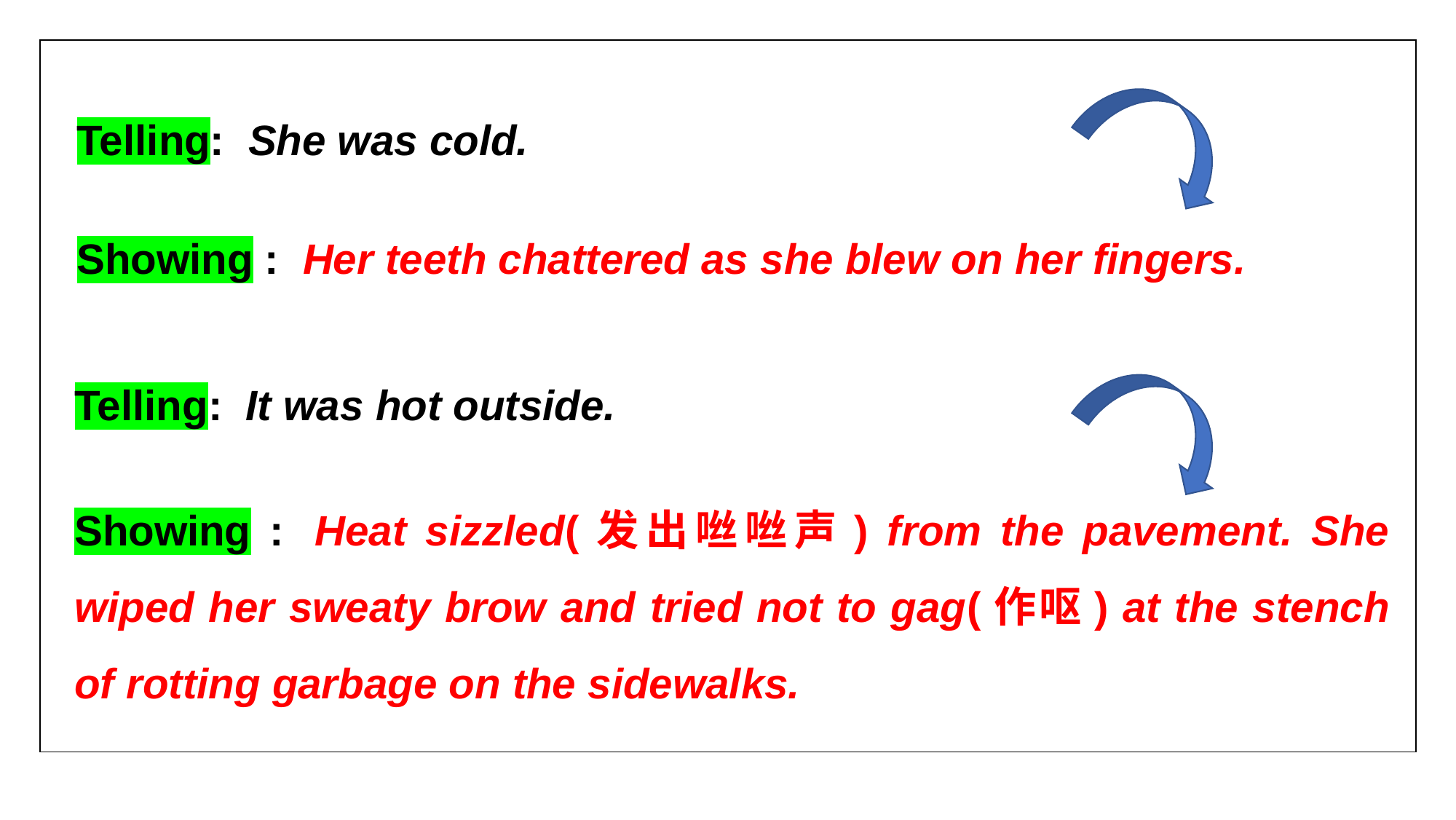

|  |
| --- |
Telling:  She was cold.

Showing :  Her teeth chattered as she blew on her fingers.
Telling:  It was hot outside.

Showing :  Heat sizzled(发出咝咝声) from the pavement. She wiped her sweaty brow and tried not to gag(作呕) at the stench of rotting garbage on the sidewalks.